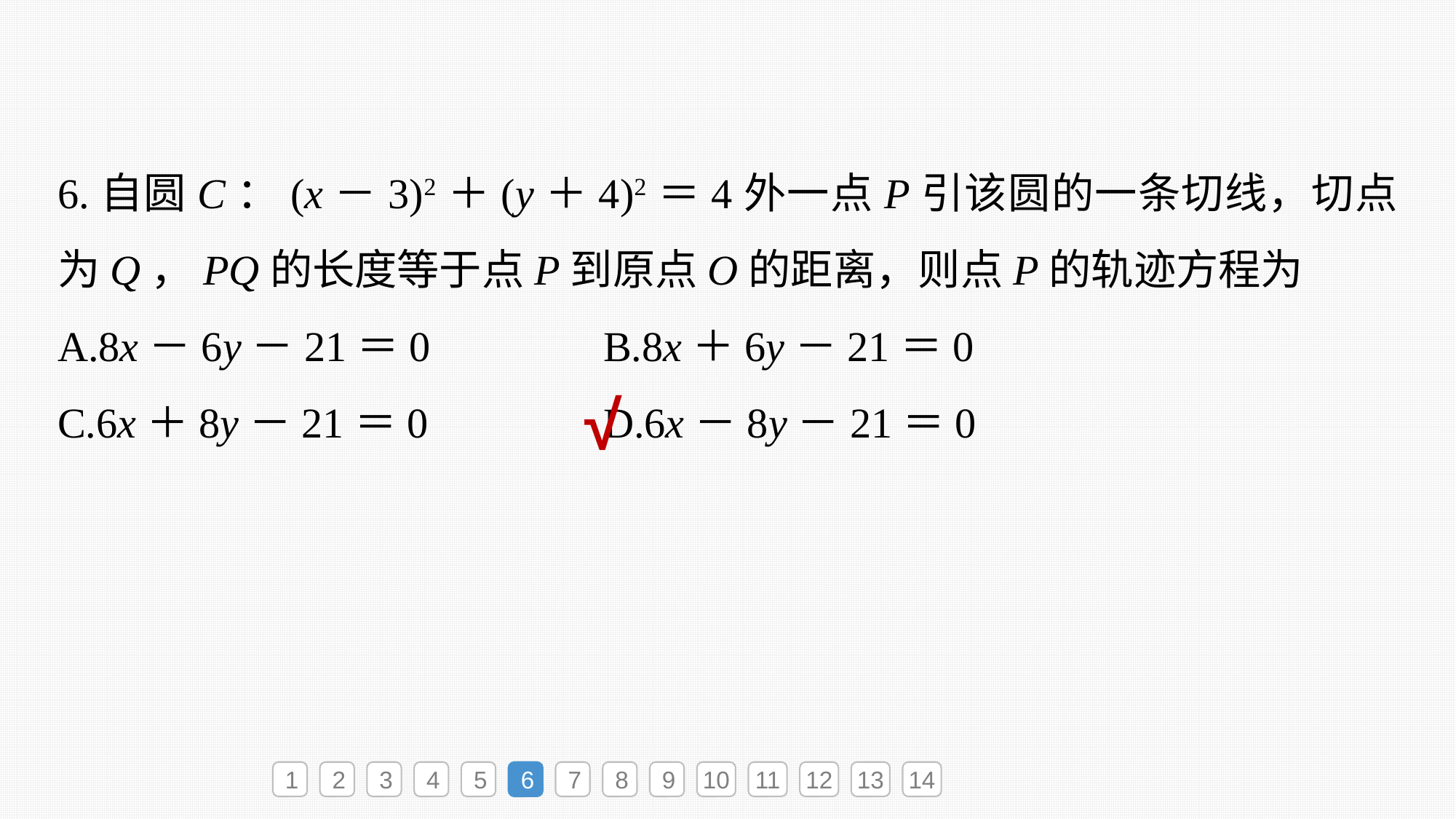

6.自圆C：(x－3)2＋(y＋4)2＝4外一点P引该圆的一条切线，切点为Q，PQ的长度等于点P到原点O的距离，则点P的轨迹方程为
A.8x－6y－21＝0  		B.8x＋6y－21＝0
C.6x＋8y－21＝0  		D.6x－8y－21＝0
√
1
2
3
4
5
6
7
8
9
10
11
12
13
14